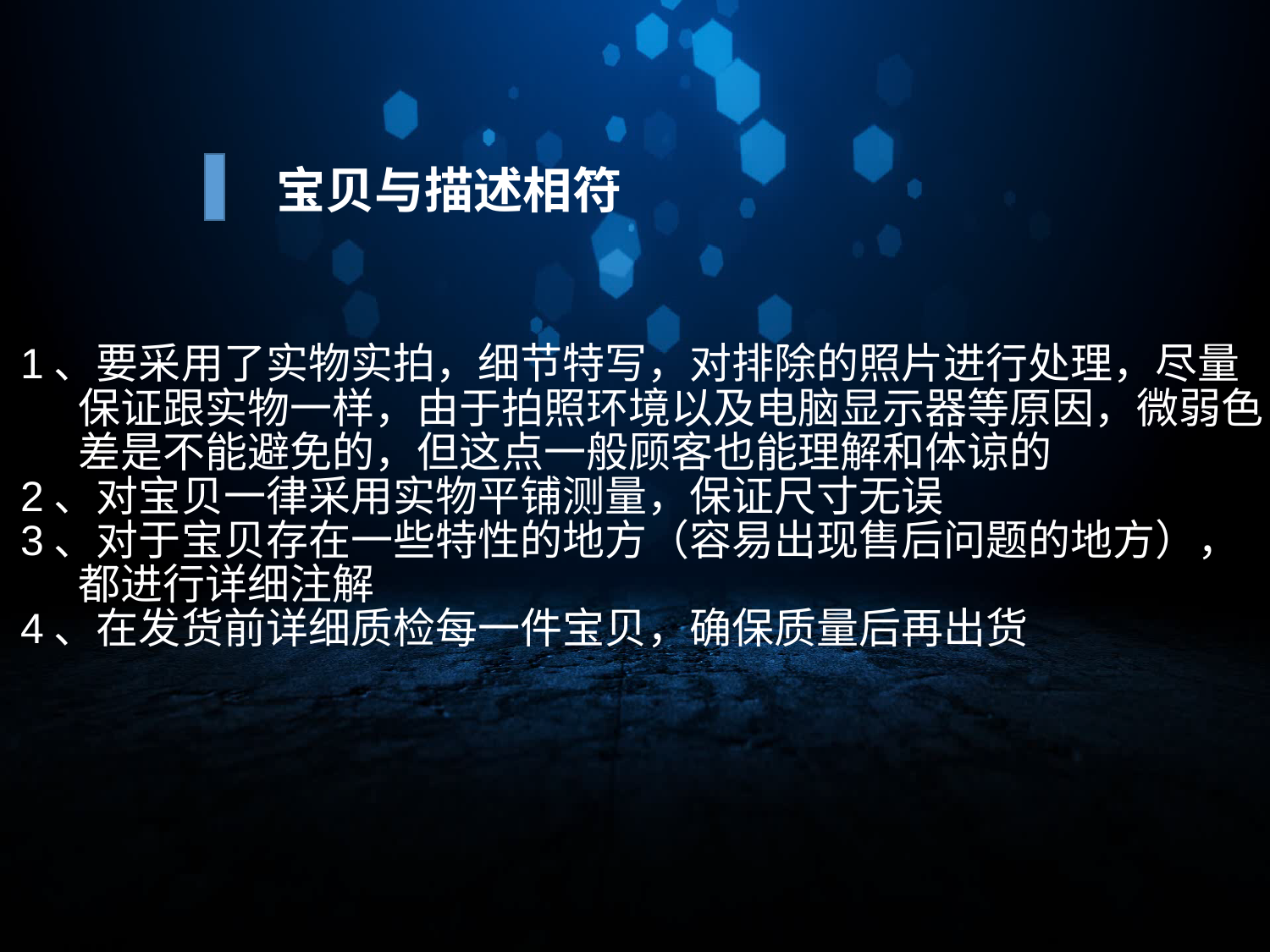

宝贝与描述相符

1、要采用了实物实拍，细节特写，对排除的照片进行处理，尽量
     保证跟实物一样，由于拍照环境以及电脑显示器等原因，微弱色
     差是不能避免的，但这点一般顾客也能理解和体谅的
2、对宝贝一律采用实物平铺测量，保证尺寸无误
3、对于宝贝存在一些特性的地方（容易出现售后问题的地方），
     都进行详细注解
4、在发货前详细质检每一件宝贝，确保质量后再出货